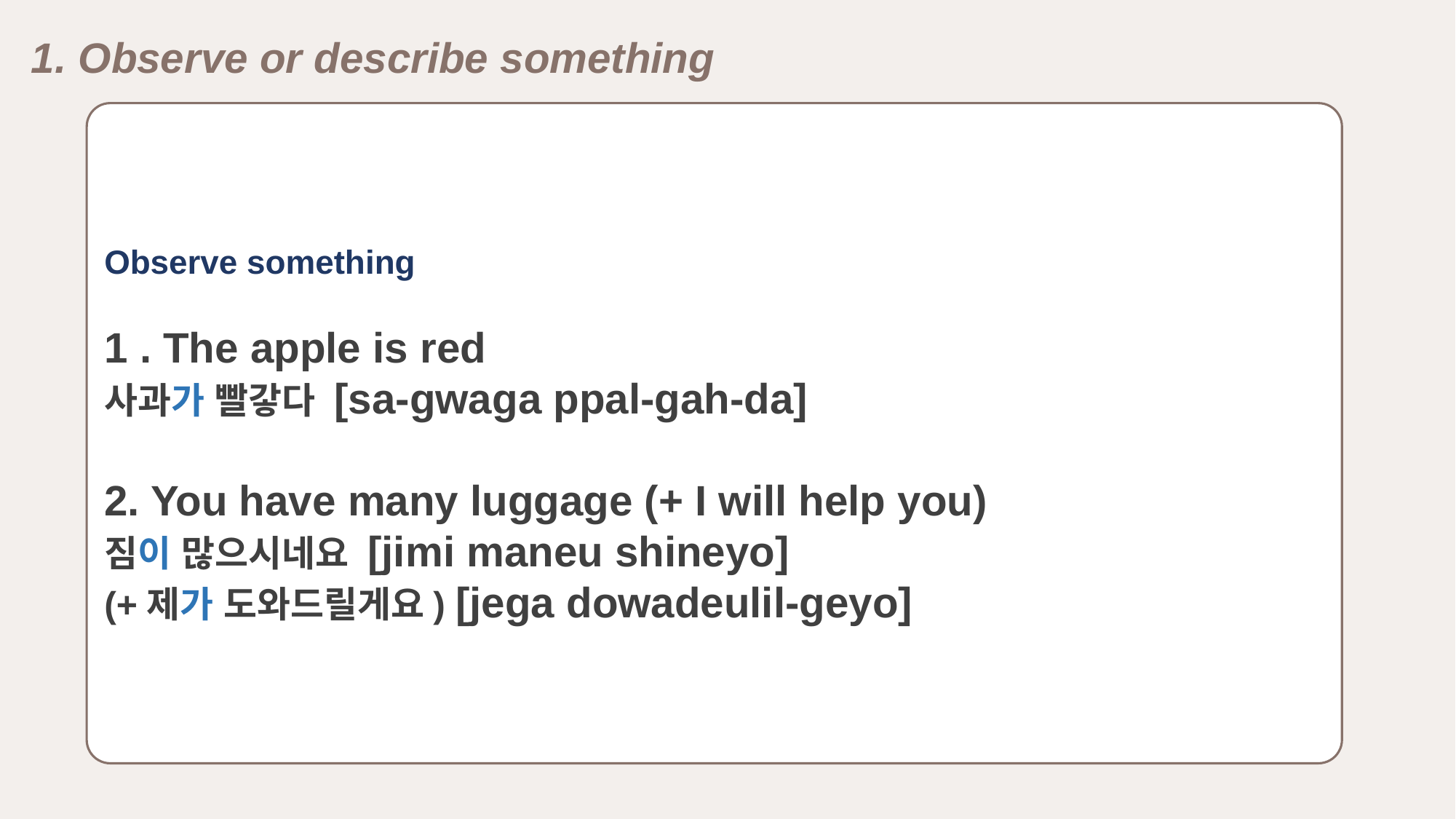

1. Observe or describe something
Observe something

1 . The apple is red
사과가 빨갛다 [sa-gwaga ppal-gah-da]

2. You have many luggage (+ I will help you)
짐이 많으시네요 [jimi maneu shineyo]
(+제가 도와드릴게요) [jega dowadeulil-geyo]